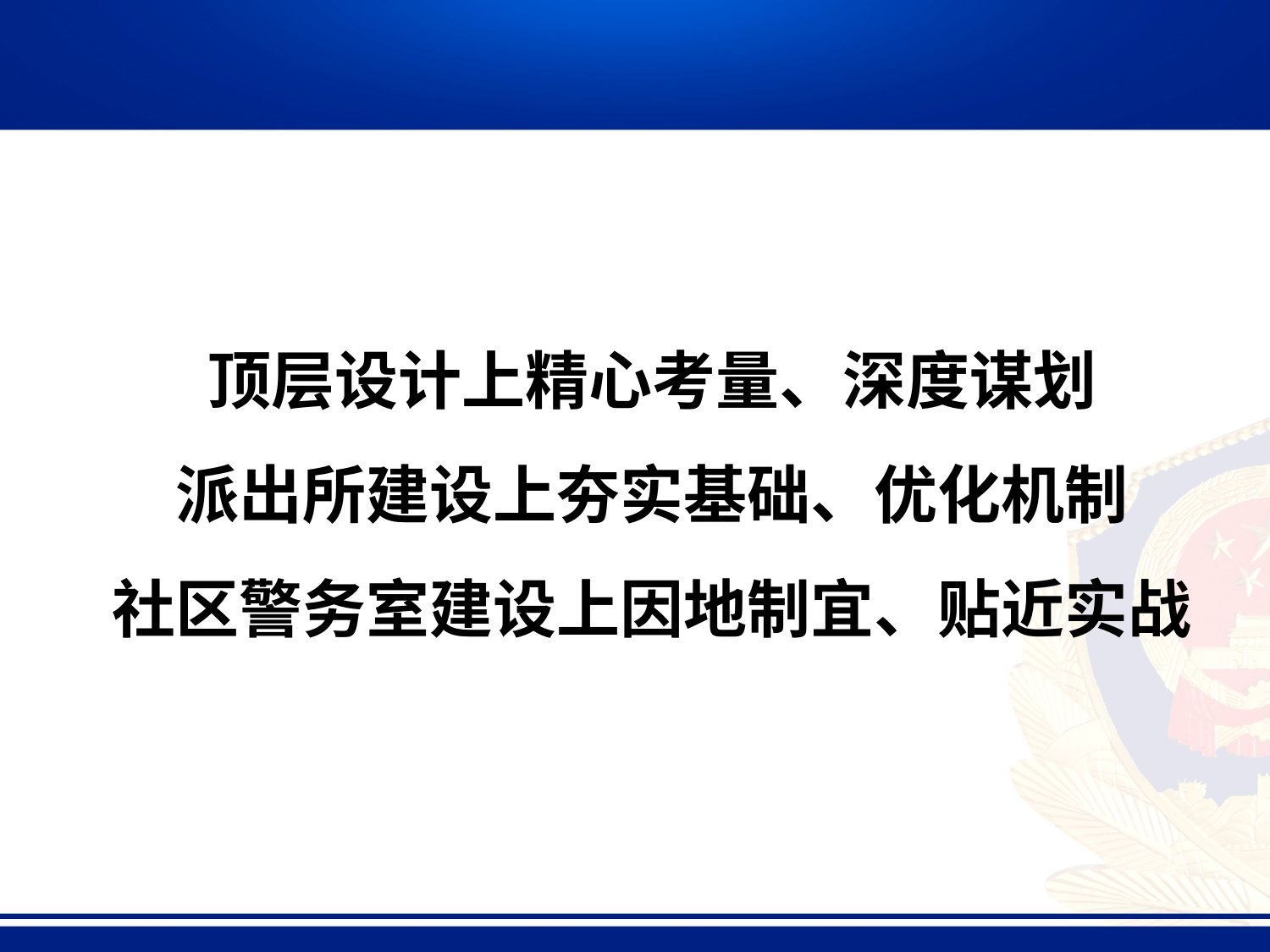

顶层设计上精心考量、深度谋划
派出所建设上夯实基础、优化机制
社区警务室建设上因地制宜、贴近实战